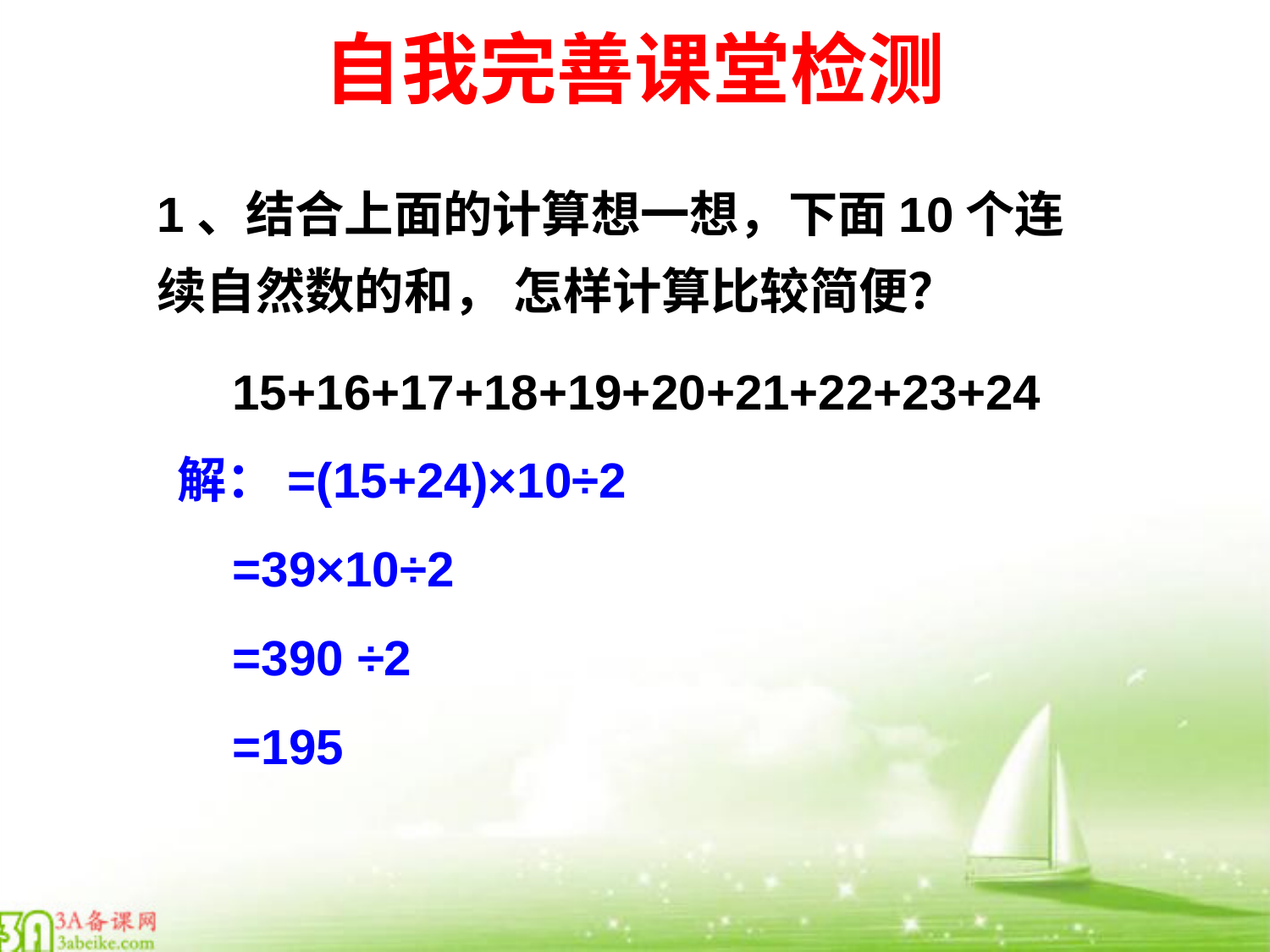

# 自我完善课堂检测
1、结合上面的计算想一想，下面10个连续自然数的和， 怎样计算比较简便？
    15+16+17+18+19+20+21+22+23+24
解：=(15+24)×10÷2
    =39×10÷2
    =390 ÷2
    =195